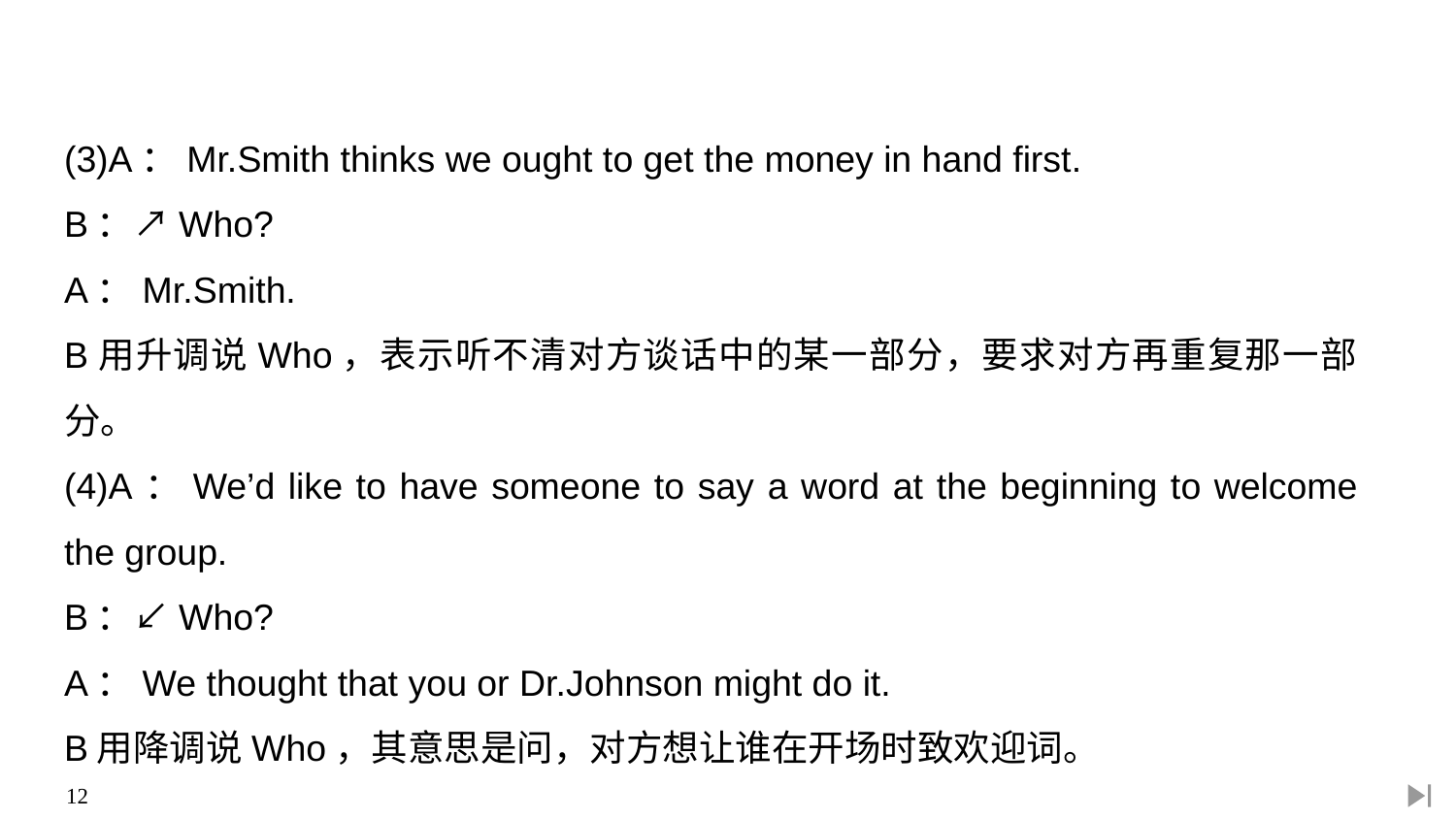

(3)A：Mr.Smith thinks we ought to get the money in hand first.
B：↗Who?
A：Mr.Smith.
B用升调说Who，表示听不清对方谈话中的某一部分，要求对方再重复那一部分。
(4)A：We’d like to have someone to say a word at the beginning to welcome the group.
B：↙Who?
A：We thought that you or Dr.Johnson might do it.
B用降调说Who，其意思是问，对方想让谁在开场时致欢迎词。